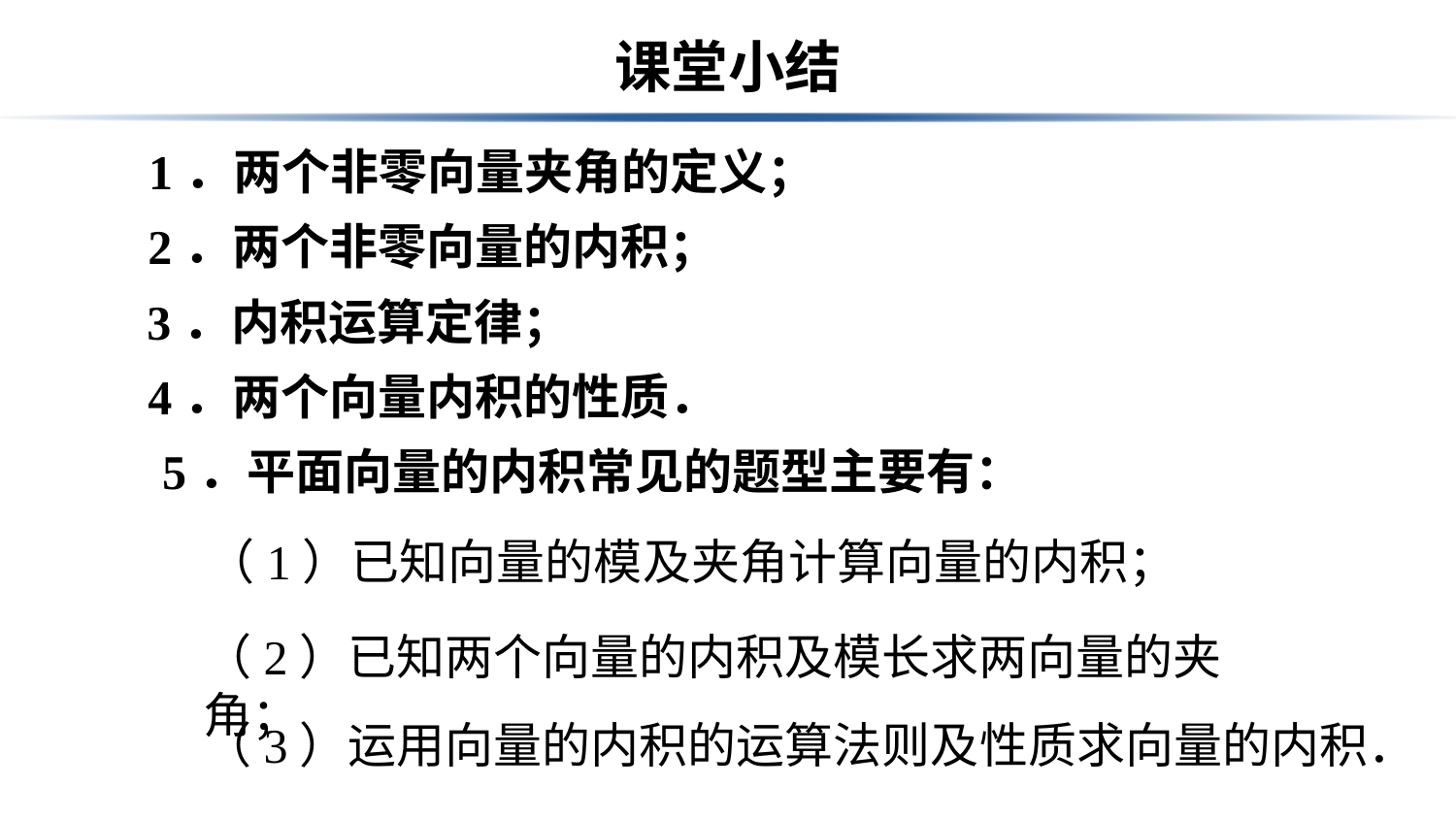

# 课堂小结
1．两个非零向量夹角的定义；
2．两个非零向量的内积；
3．内积运算定律；
4．两个向量内积的性质．
5．平面向量的内积常见的题型主要有：
（1）已知向量的模及夹角计算向量的内积；
（2）已知两个向量的内积及模长求两向量的夹角；
（3）运用向量的内积的运算法则及性质求向量的内积．